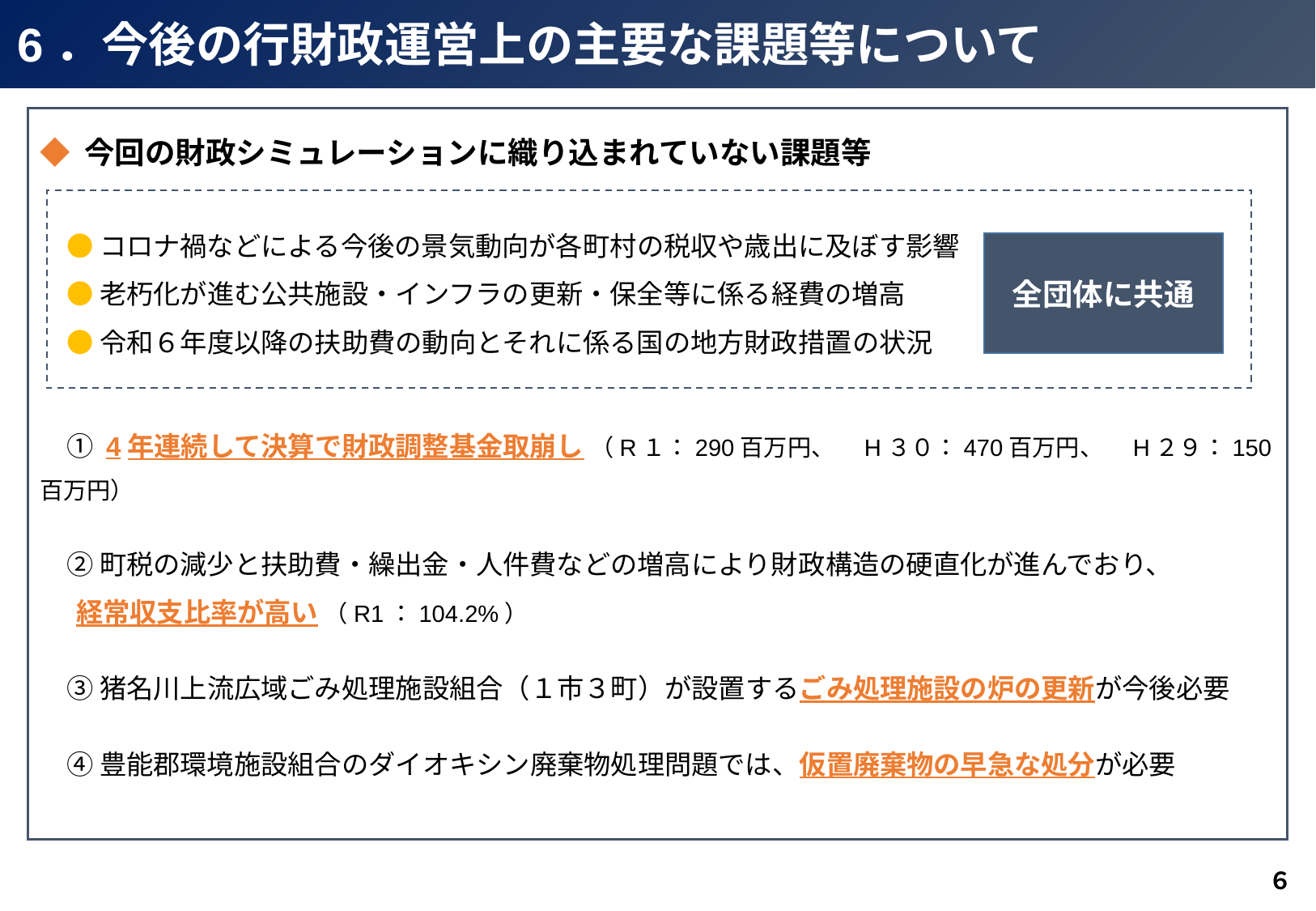

6．今後の行財政運営上の主要な課題等について

◆ 今回の財政シミュレーションに織り込まれていない課題等

　● コロナ禍などによる今後の景気動向が各町村の税収や歳出に及ぼす影響
　● 老朽化が進む公共施設・インフラの更新・保全等に係る経費の増高
　● 令和６年度以降の扶助費の動向とそれに係る国の地方財政措置の状況

　① 4年連続して決算で財政調整基金取崩し （R１：290百万円、　H３０：470百万円、　H２９：150百万円）

　② 町税の減少と扶助費・繰出金・人件費などの増高により財政構造の硬直化が進んでおり、
      経常収支比率が高い （R1：104.2%）

　③ 猪名川上流広域ごみ処理施設組合（１市３町）が設置するごみ処理施設の炉の更新が今後必要

　④ 豊能郡環境施設組合のダイオキシン廃棄物処理問題では、仮置廃棄物の早急な処分が必要

全団体に共通
６